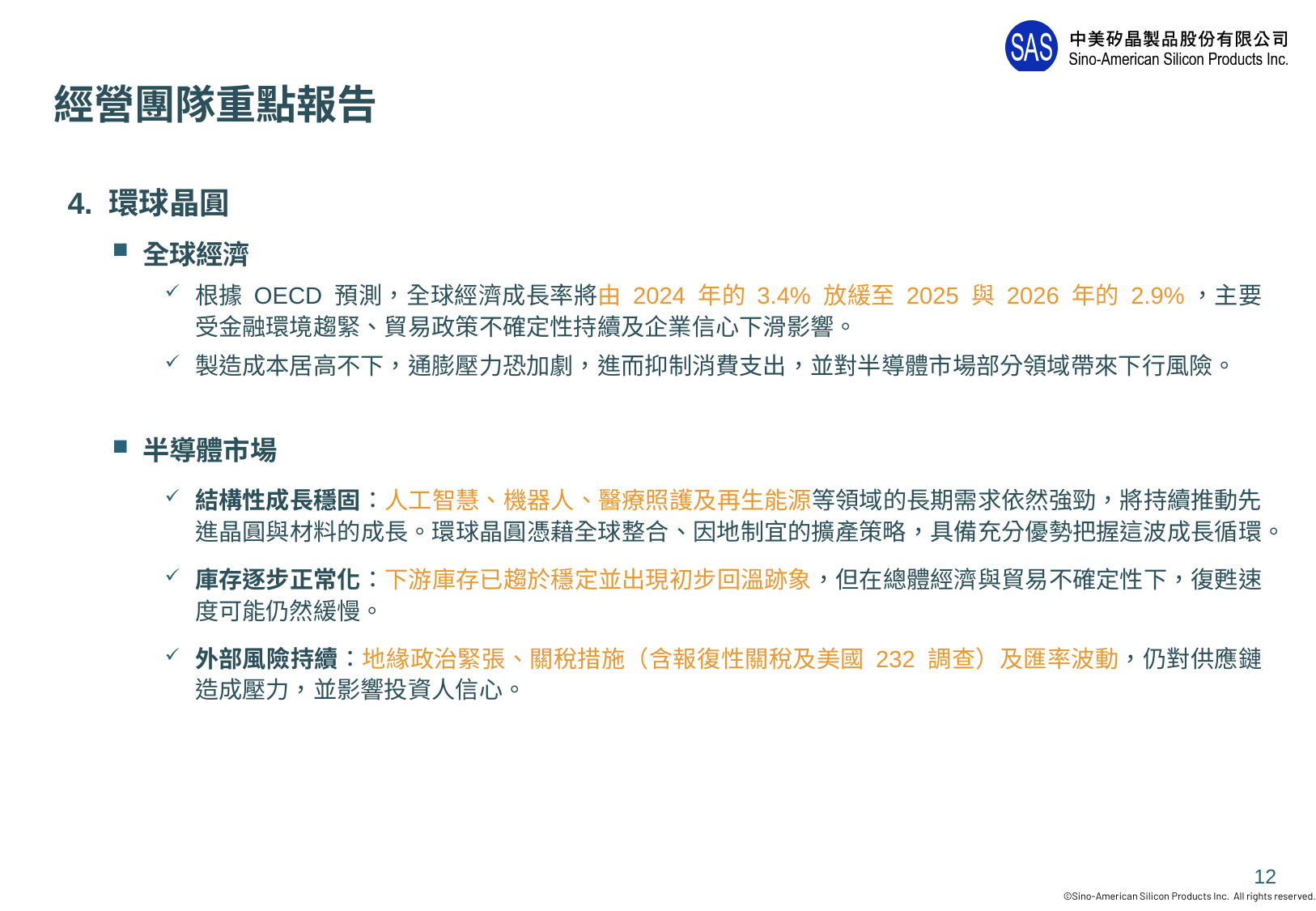

# 經營團隊重點報告
4. 環球晶圓
全球經濟
根據 OECD 預測，全球經濟成長率將由 2024 年的 3.4% 放緩至 2025 與 2026 年的 2.9%，主要受金融環境趨緊、貿易政策不確定性持續及企業信心下滑影響。
製造成本居高不下，通膨壓力恐加劇，進而抑制消費支出，並對半導體市場部分領域帶來下行風險。

半導體市場
結構性成長穩固：人工智慧、機器人、醫療照護及再生能源等領域的長期需求依然強勁，將持續推動先進晶圓與材料的成長。環球晶圓憑藉全球整合、因地制宜的擴產策略，具備充分優勢把握這波成長循環。
庫存逐步正常化：下游庫存已趨於穩定並出現初步回溫跡象，但在總體經濟與貿易不確定性下，復甦速度可能仍然緩慢。
外部風險持續：地緣政治緊張、關稅措施（含報復性關稅及美國 232 調查）及匯率波動，仍對供應鏈造成壓力，並影響投資人信心。

12